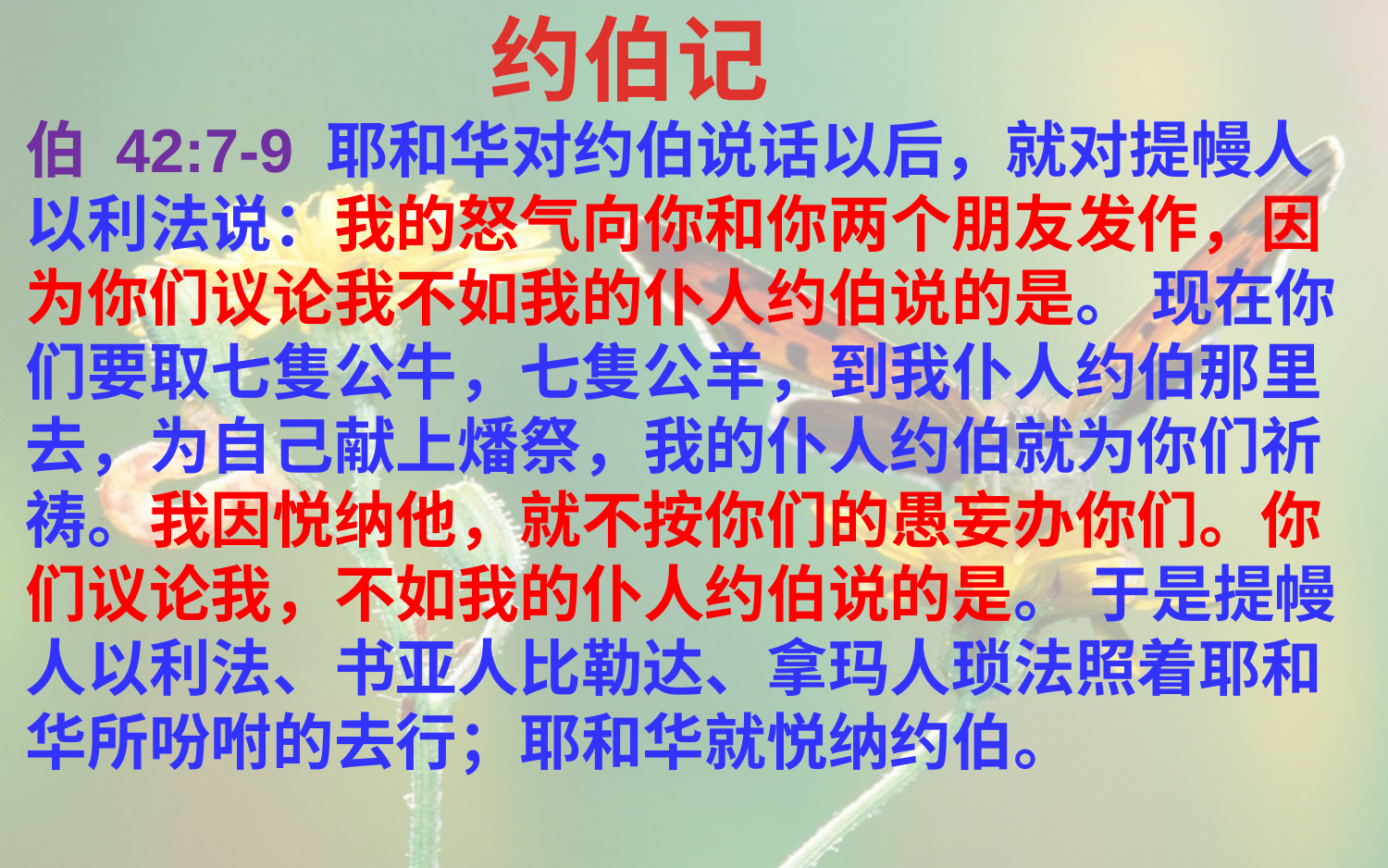

约伯记
伯 42:7-9 耶和华对约伯说话以后，就对提幔人以利法说：我的怒气向你和你两个朋友发作，因为你们议论我不如我的仆人约伯说的是。 现在你们要取七隻公牛，七隻公羊，到我仆人约伯那里去，为自己献上燔祭，我的仆人约伯就为你们祈祷。我因悦纳他，就不按你们的愚妄办你们。你们议论我，不如我的仆人约伯说的是。 于是提幔人以利法、书亚人比勒达、拿玛人琐法照着耶和华所吩咐的去行；耶和华就悦纳约伯。